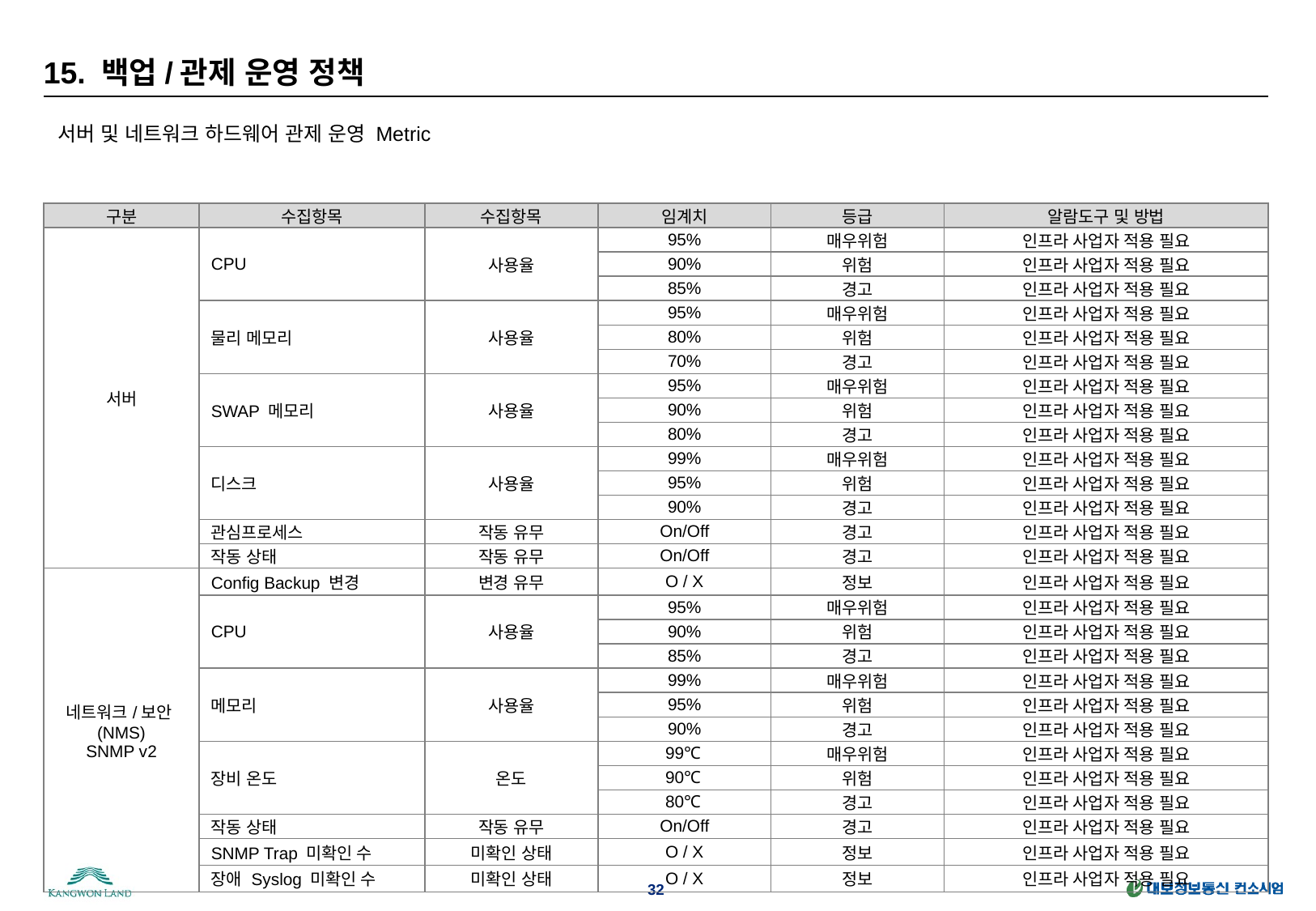

# 15. 백업/관제 운영 정책
서버 및 네트워크 하드웨어 관제 운영 Metric
| 구분 | 수집항목 | 수집항목 | 임계치 | 등급 | 알람도구 및 방법 |
| --- | --- | --- | --- | --- | --- |
| 서버 | CPU | 사용율 | 95% | 매우위험 | 인프라 사업자 적용 필요 |
|  |  |  | 90% | 위험 | 인프라 사업자 적용 필요 |
|  |  |  | 85% | 경고 | 인프라 사업자 적용 필요 |
|  | 물리 메모리 | 사용율 | 95% | 매우위험 | 인프라 사업자 적용 필요 |
|  |  |  | 80% | 위험 | 인프라 사업자 적용 필요 |
|  |  |  | 70% | 경고 | 인프라 사업자 적용 필요 |
|  | SWAP 메모리 | 사용율 | 95% | 매우위험 | 인프라 사업자 적용 필요 |
|  |  |  | 90% | 위험 | 인프라 사업자 적용 필요 |
|  |  |  | 80% | 경고 | 인프라 사업자 적용 필요 |
|  | 디스크 | 사용율 | 99% | 매우위험 | 인프라 사업자 적용 필요 |
|  |  |  | 95% | 위험 | 인프라 사업자 적용 필요 |
|  |  |  | 90% | 경고 | 인프라 사업자 적용 필요 |
|  | 관심프로세스 | 작동 유무 | On/Off | 경고 | 인프라 사업자 적용 필요 |
|  | 작동 상태 | 작동 유무 | On/Off | 경고 | 인프라 사업자 적용 필요 |
| 네트워크/보안(NMS) SNMP v2 | Config Backup 변경 | 변경 유무 | O / X | 정보 | 인프라 사업자 적용 필요 |
|  | CPU | 사용율 | 95% | 매우위험 | 인프라 사업자 적용 필요 |
|  |  |  | 90% | 위험 | 인프라 사업자 적용 필요 |
|  |  |  | 85% | 경고 | 인프라 사업자 적용 필요 |
|  | 메모리 | 사용율 | 99% | 매우위험 | 인프라 사업자 적용 필요 |
|  |  |  | 95% | 위험 | 인프라 사업자 적용 필요 |
|  |  |  | 90% | 경고 | 인프라 사업자 적용 필요 |
|  | 장비 온도 | 온도 | 99℃ | 매우위험 | 인프라 사업자 적용 필요 |
|  |  |  | 90℃ | 위험 | 인프라 사업자 적용 필요 |
|  |  |  | 80℃ | 경고 | 인프라 사업자 적용 필요 |
|  | 작동 상태 | 작동 유무 | On/Off | 경고 | 인프라 사업자 적용 필요 |
|  | SNMP Trap 미확인 수 | 미확인 상태 | O / X | 정보 | 인프라 사업자 적용 필요 |
|  | 장애 Syslog 미확인 수 | 미확인 상태 | O / X | 정보 | 인프라 사업자 적용 필요 |
32